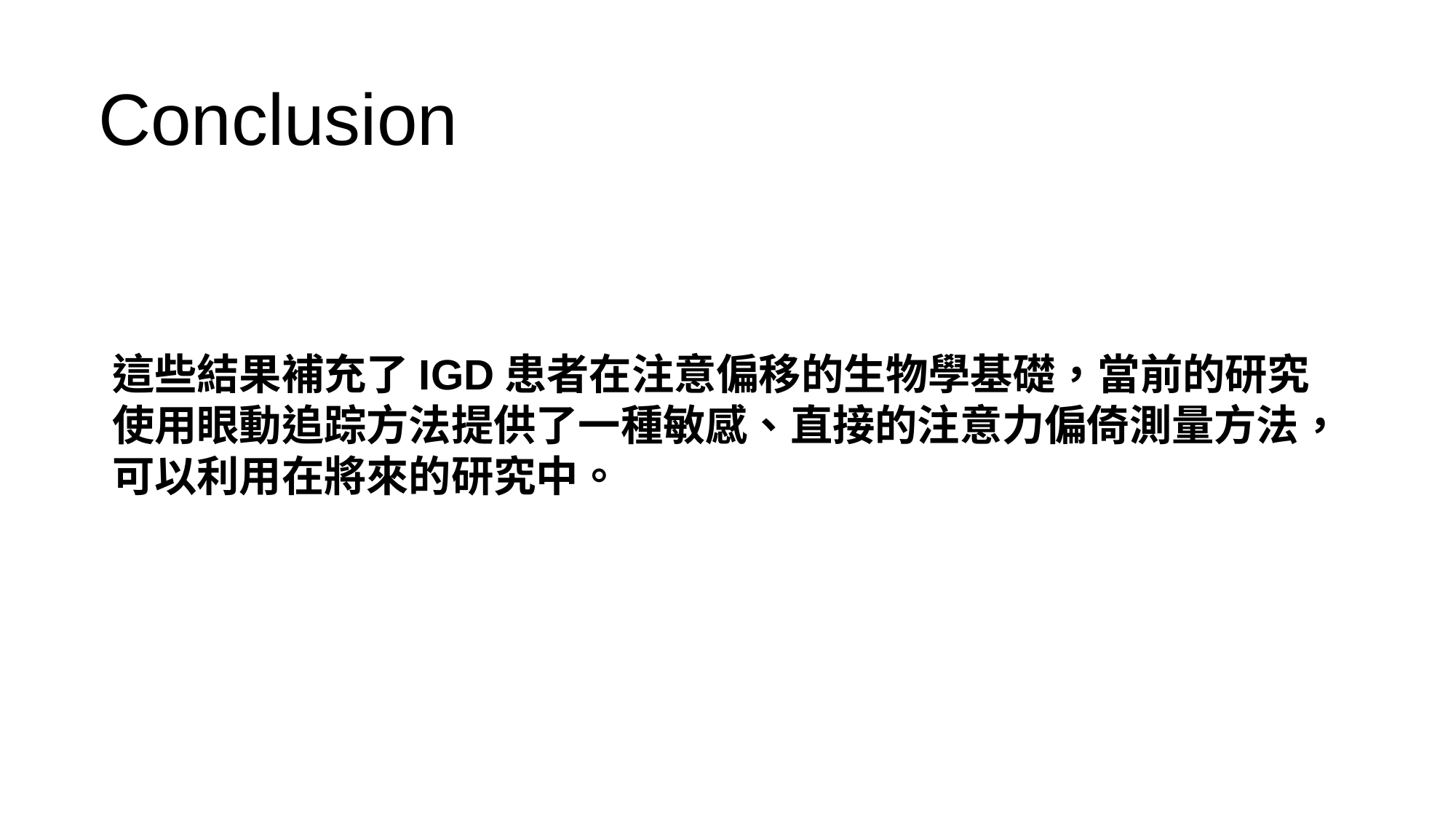

Conclusion
這些結果補充了IGD患者在注意偏移的生物學基礎，當前的研究使用眼動追踪方法提供了一種敏感、直接的注意力偏倚測量方法，可以利用在將來的研究中。